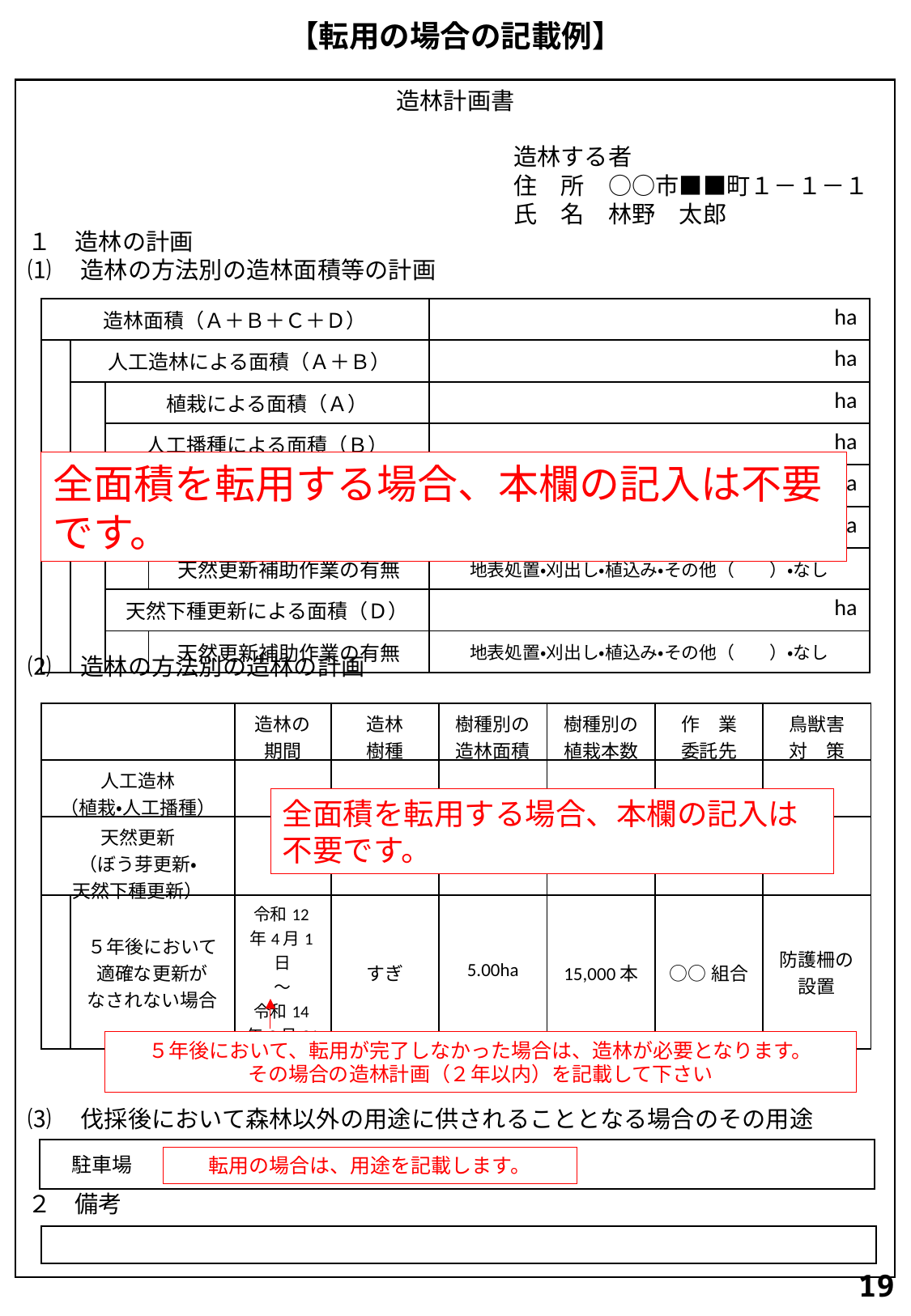

# 【転用の場合の記載例】
造林計画書

造林する者
住　所　○○市■■町１－１－１
氏　名　林野　太郎
１　造林の計画
⑴　造林の方法別の造林面積等の計画

⑵　造林の方法別の造林の計画

⑶　伐採後において森林以外の用途に供されることとなる場合のその用途

２　備考

告4,マP39‐3・P43-4
| 造林面積（Ａ＋Ｂ＋Ｃ＋Ｄ） |  |  |  | ha |
| --- | --- | --- | --- | --- |
|  | 人工造林による面積（Ａ＋Ｂ） |  |  | ha |
|  |  | 植栽による面積（Ａ） |  | ha |
|  |  | 人工播種による面積（Ｂ） |  | ha |
|  | 天然更新による面積（Ｃ＋Ｄ） |  |  | ha |
|  |  | ぼう芽更新による面積（Ｃ） |  | ha |
|  |  |  | 天然更新補助作業の有無 | 地表処置・刈出し・植込み・その他（　　）・なし |
|  |  | 天然下種更新による面積（Ｄ） |  | ha |
|  |  |  | 天然更新補助作業の有無 | 地表処置・刈出し・植込み・その他（　　）・なし |
全面積を転用する場合、本欄の記入は不要です。
|  |  | 造林の期間 | 造林 樹種 | 樹種別の 造林面積 | 樹種別の 植栽本数 | 作　業 委託先 | 鳥獣害 対　策 |
| --- | --- | --- | --- | --- | --- | --- | --- |
| 人工造林 （植栽・人工播種） |  |  |  |  |  |  |  |
| 天然更新 （ぼう芽更新・ 天然下種更新） |  |  |  |  |  |  |  |
|  | ５年後において適確な更新が なされない場合 | 令和12年4月1日 ～ 令和14年3月31日 | すぎ | 5.00ha | 15,000本 | ○○組合 | 防護柵の設置 |
全面積を転用する場合、本欄の記入は不要です。
５年後において、転用が完了しなかった場合は、造林が必要となります。
その場合の造林計画（２年以内）を記載して下さい
　駐車場
転用の場合は、用途を記載します。

19